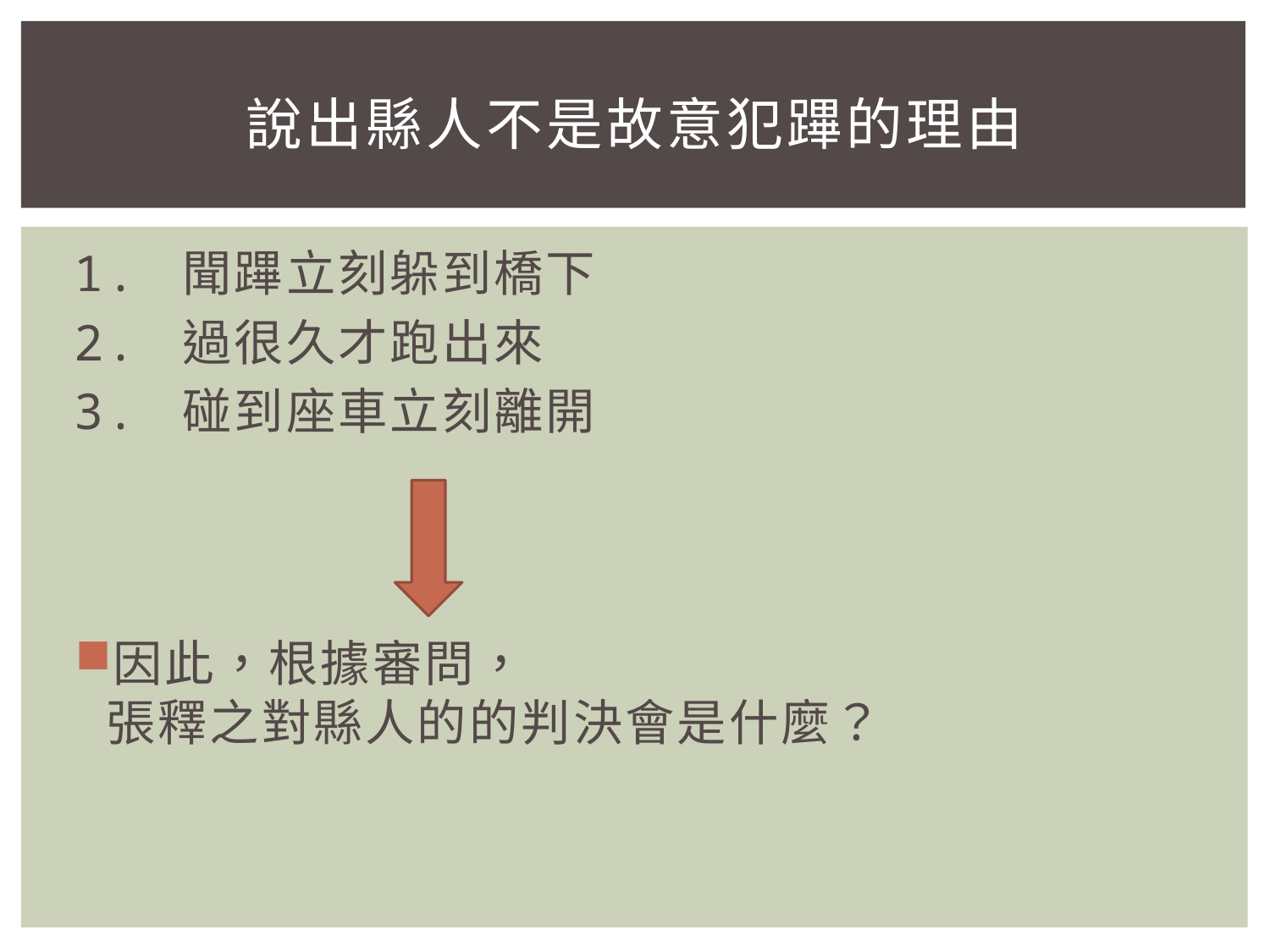

# 說出縣人不是故意犯蹕的理由
1. 聞蹕立刻躲到橋下
2. 過很久才跑出來
3. 碰到座車立刻離開

因此，根據審問，
張釋之對縣人的的判決會是什麼？